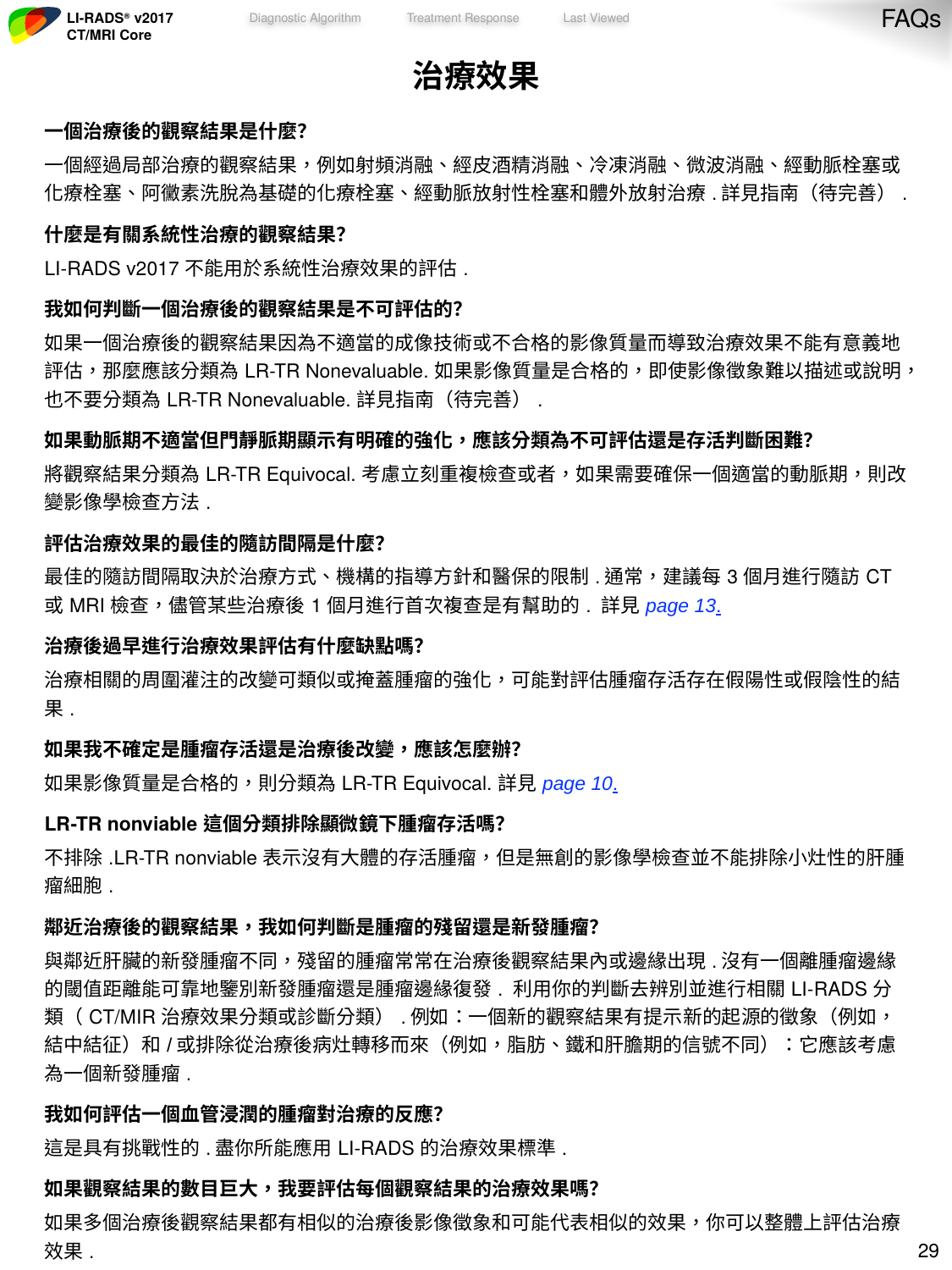

FAQs
| 治療效果 |
| --- |
| 一個治療後的觀察結果是什麼？ 一個經過局部治療的觀察結果，例如射頻消融、經皮酒精消融、冷凍消融、微波消融、經動脈栓塞或化療栓塞、阿黴素洗脫為基礎的化療栓塞、經動脈放射性栓塞和體外放射治療.詳見指南（待完善）. |
| 什麼是有關系統性治療的觀察結果？ LI-RADS v2017不能用於系統性治療效果的評估. |
| 我如何判斷一個治療後的觀察結果是不可評估的？ 如果一個治療後的觀察結果因為不適當的成像技術或不合格的影像質量而導致治療效果不能有意義地評估，那麼應該分類為LR-TR Nonevaluable.如果影像質量是合格的，即使影像徵象難以描述或說明，也不要分類為LR-TR Nonevaluable.詳見指南（待完善）. |
| 如果動脈期不適當但門靜脈期顯示有明確的強化，應該分類為不可評估還是存活判斷困難？ 將觀察結果分類為LR-TR Equivocal.考慮立刻重複檢查或者，如果需要確保一個適當的動脈期，則改變影像學檢查方法. |
| 評估治療效果的最佳的隨訪間隔是什麼？ 最佳的隨訪間隔取決於治療方式、機構的指導方針和醫保的限制.通常，建議每3個月進行隨訪CT或MRI檢查，儘管某些治療後1個月進行首次複查是有幫助的. 詳見page 13. |
| 治療後過早進行治療效果評估有什麼缺點嗎？ 治療相關的周圍灌注的改變可類似或掩蓋腫瘤的強化，可能對評估腫瘤存活存在假陽性或假陰性的結果. |
| 如果我不確定是腫瘤存活還是治療後改變，應該怎麼辦？ 如果影像質量是合格的，則分類為LR-TR Equivocal.詳見page 10. |
| LR-TR nonviable這個分類排除顯微鏡下腫瘤存活嗎？ 不排除.LR-TR nonviable表示沒有大體的存活腫瘤，但是無創的影像學檢查並不能排除小灶性的肝腫瘤細胞. |
| 鄰近治療後的觀察結果，我如何判斷是腫瘤的殘留還是新發腫瘤？ 與鄰近肝臟的新發腫瘤不同，殘留的腫瘤常常在治療後觀察結果內或邊緣出現.沒有一個離腫瘤邊緣的閾值距離能可靠地鑒別新發腫瘤還是腫瘤邊緣復發. 利用你的判斷去辨別並進行相關LI-RADS分類（CT/MIR治療效果分類或診斷分類）.例如：一個新的觀察結果有提示新的起源的徵象（例如，結中結征）和/或排除從治療後病灶轉移而來（例如，脂肪、鐵和肝膽期的信號不同）：它應該考慮為一個新發腫瘤. |
| 我如何評估一個血管浸潤的腫瘤對治療的反應？ 這是具有挑戰性的.盡你所能應用LI-RADS的治療效果標準. |
| 如果觀察結果的數目巨大，我要評估每個觀察結果的治療效果嗎？ 如果多個治療後觀察結果都有相似的治療後影像徵象和可能代表相似的效果，你可以整體上評估治療效果. |
29